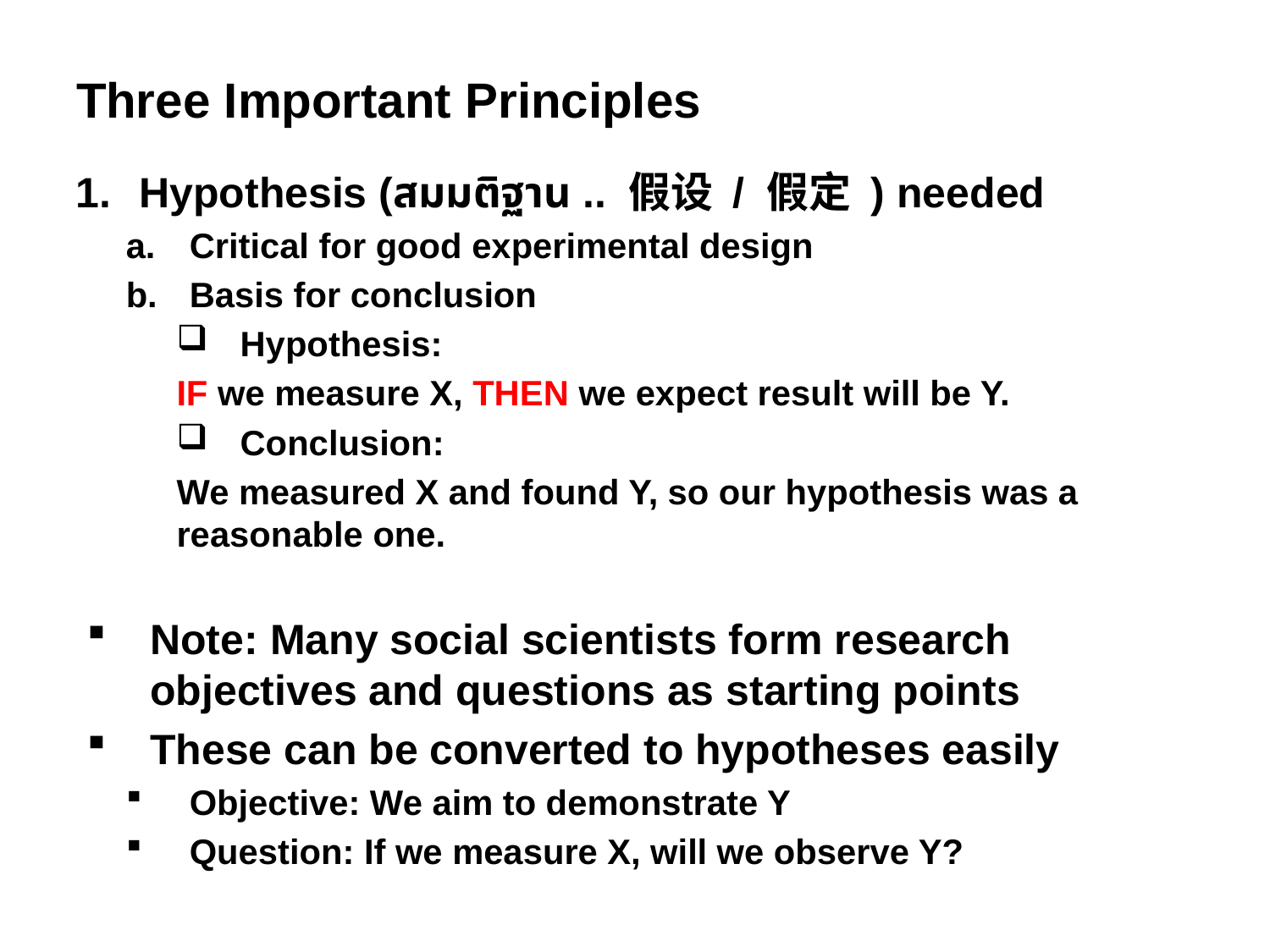

# Three Important Principles
Hypothesis (สมมติฐาน .. 假设 / 假定 ) needed
Critical for good experimental design
Basis for conclusion
Hypothesis:
IF we measure X, THEN we expect result will be Y.
Conclusion:
We measured X and found Y, so our hypothesis was a reasonable one.

Note: Many social scientists form research objectives and questions as starting points
These can be converted to hypotheses easily
Objective: We aim to demonstrate Y
Question: If we measure X, will we observe Y?